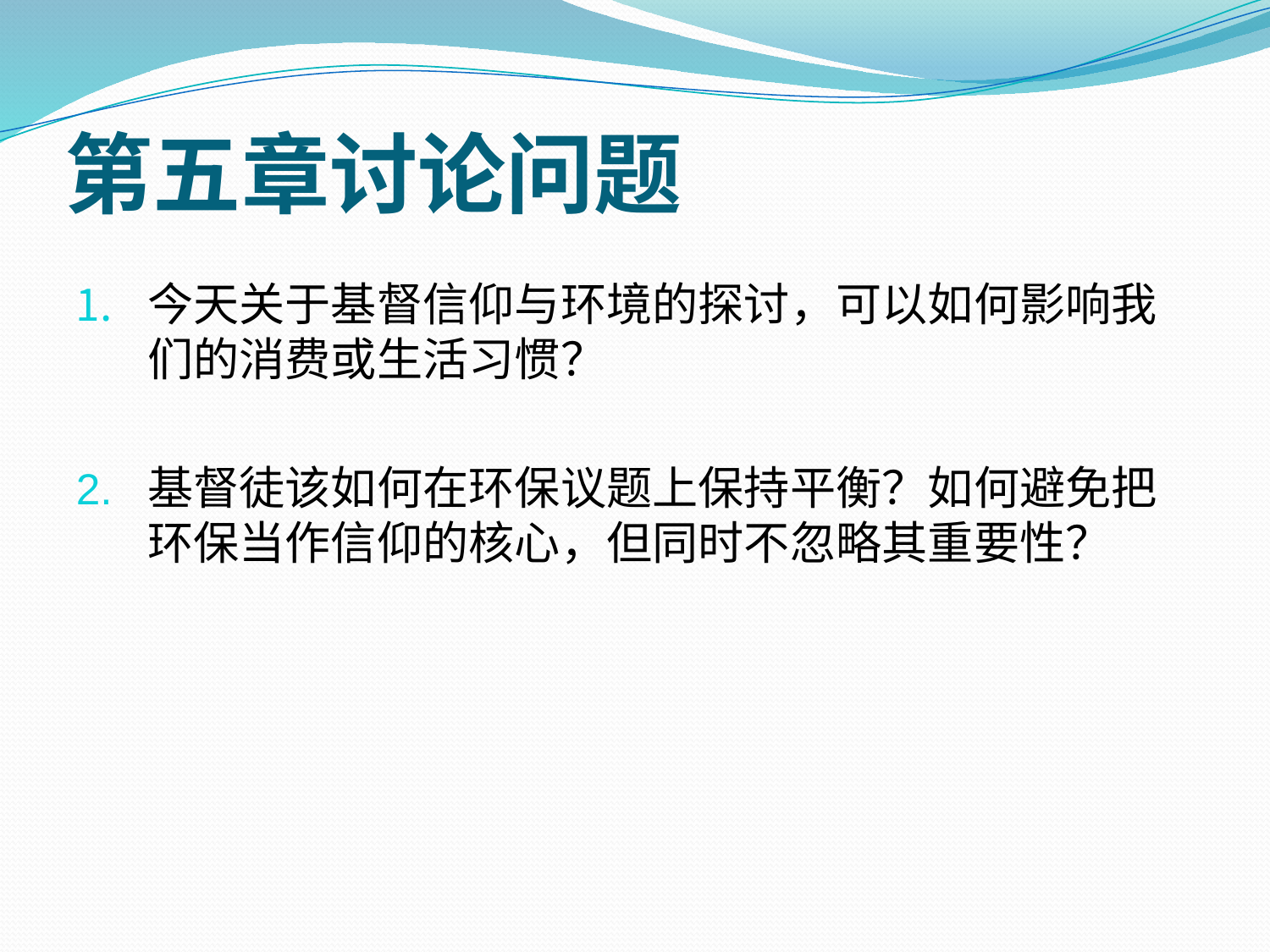

# 第五章讨论问题
今天关于基督信仰与环境的探讨，可以如何影响我们的消费或生活习惯？

基督徒该如何在环保议题上保持平衡？如何避免把环保当作信仰的核心，但同时不忽略其重要性？